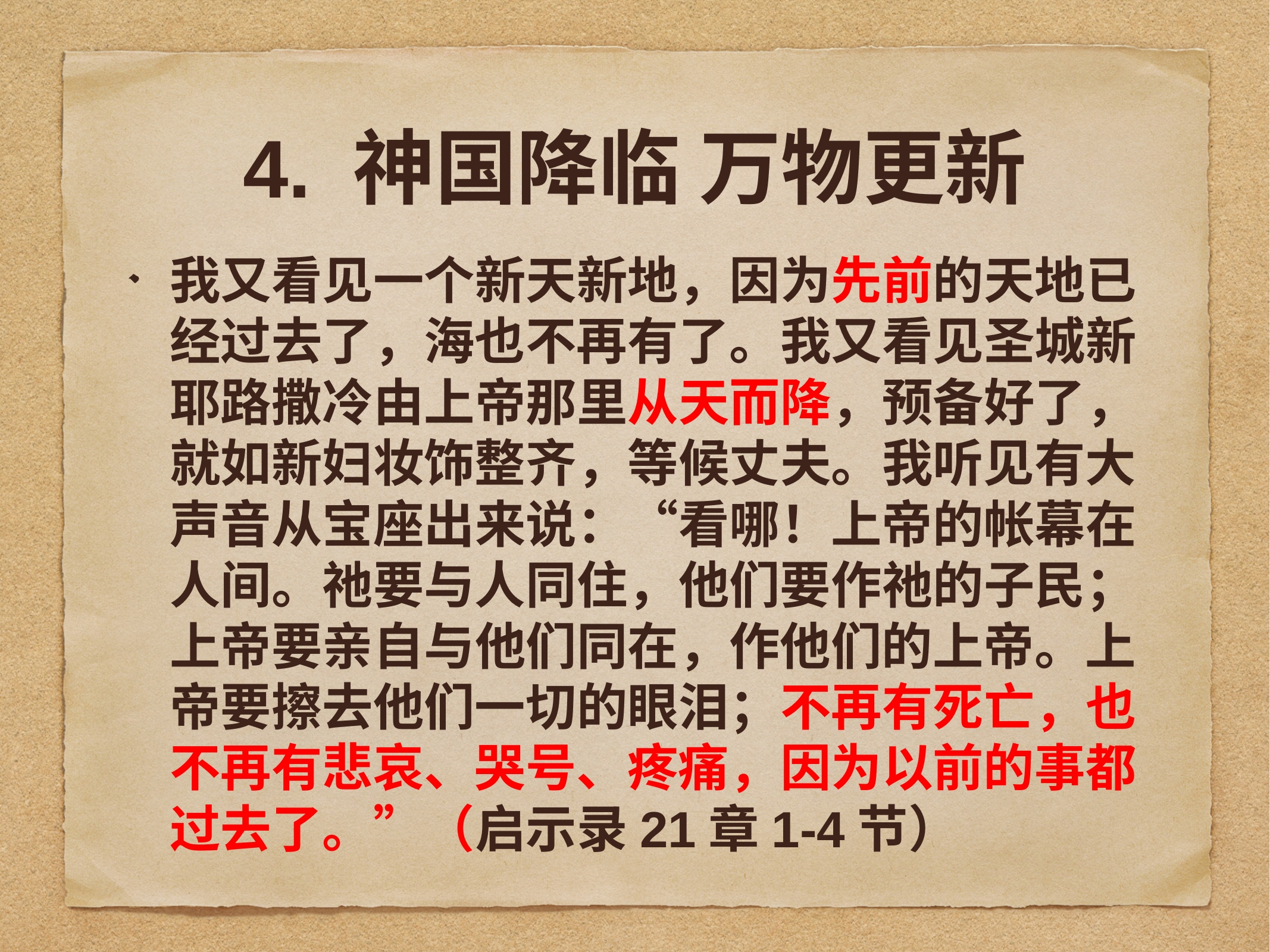

# 4. 神国降临 万物更新
我又看见一个新天新地，因为先前的天地已经过去了，海也不再有了。我又看见圣城新耶路撒冷由上帝那里从天而降，预备好了，就如新妇妆饰整齐，等候丈夫。我听见有大声音从宝座出来说：“看哪！上帝的帐幕在人间。祂要与人同住，他们要作祂的子民；上帝要亲自与他们同在，作他们的上帝。上帝要擦去他们一切的眼泪；不再有死亡，也不再有悲哀、哭号、疼痛，因为以前的事都过去了。”（启示录21章1-4节）